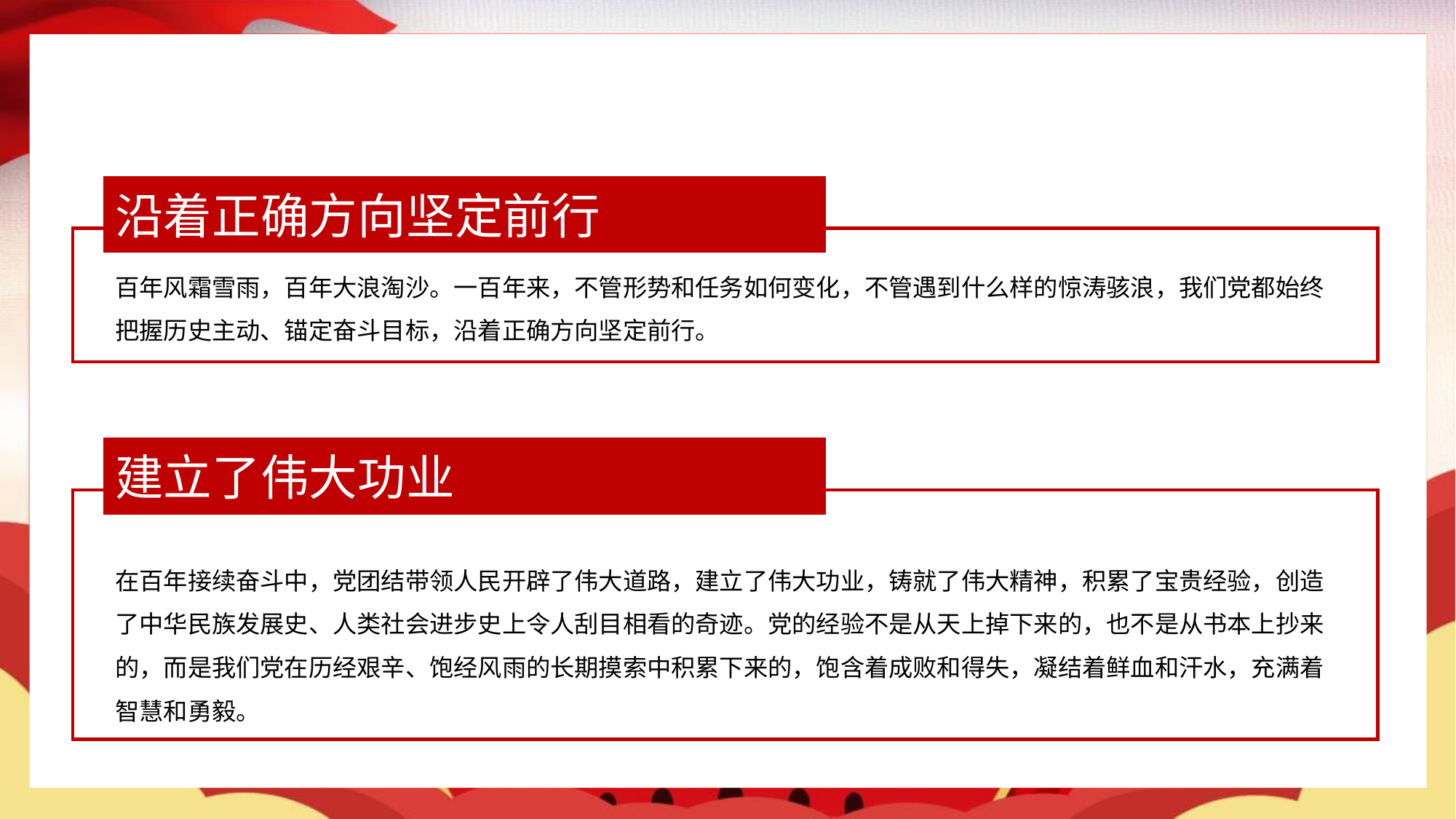

沿着正确方向坚定前行

百年风霜雪雨，百年大浪淘沙。一百年来，不管形势和任务如何变化，不管遇到什么样的惊涛骇浪，我们党都始终把握历史主动、锚定奋斗目标，沿着正确方向坚定前行。
建立了伟大功业

在百年接续奋斗中，党团结带领人民开辟了伟大道路，建立了伟大功业，铸就了伟大精神，积累了宝贵经验，创造了中华民族发展史、人类社会进步史上令人刮目相看的奇迹。党的经验不是从天上掉下来的，也不是从书本上抄来的，而是我们党在历经艰辛、饱经风雨的长期摸索中积累下来的，饱含着成败和得失，凝结着鲜血和汗水，充满着智慧和勇毅。